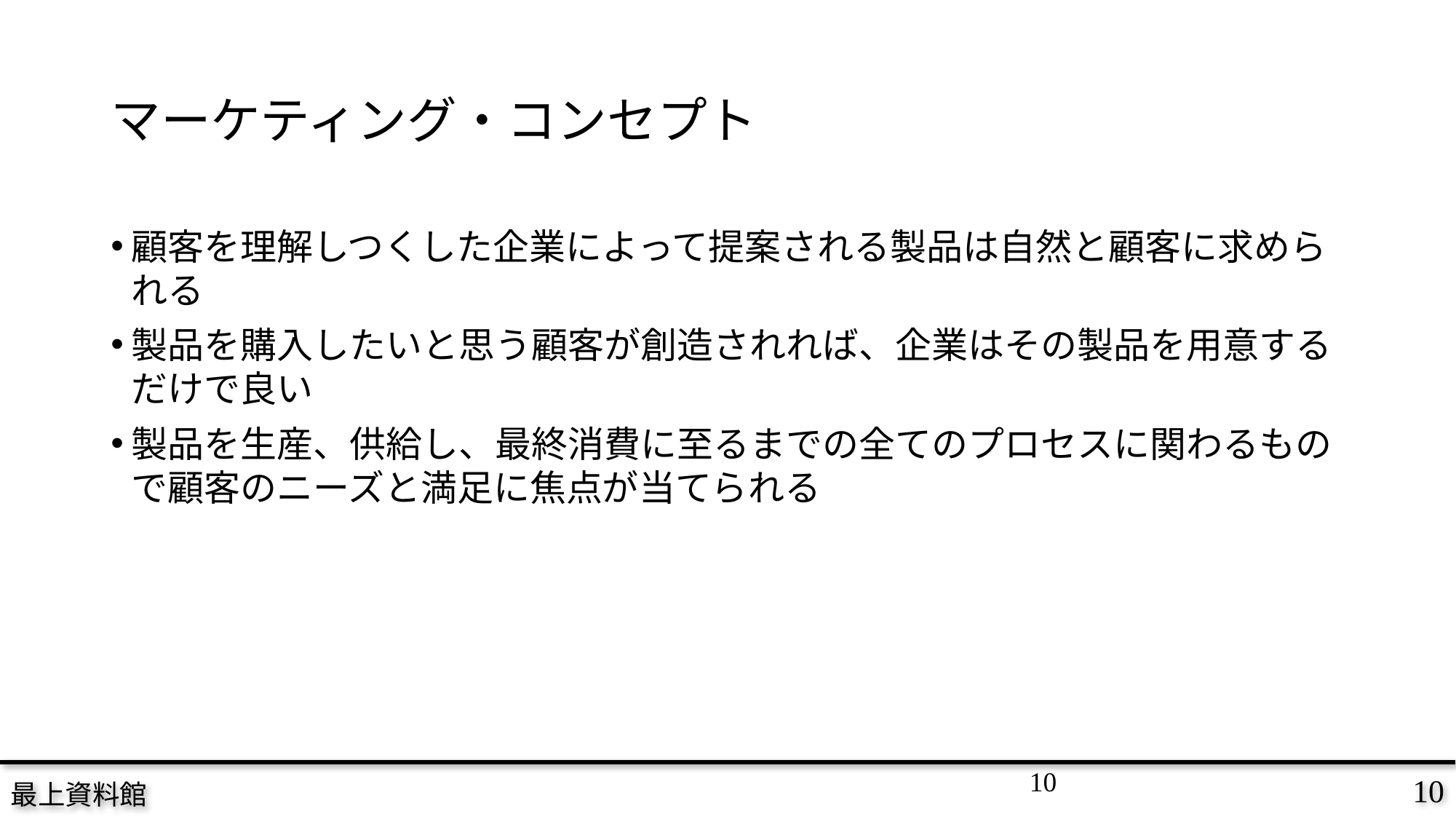

# マーケティング・コンセプト
顧客を理解しつくした企業によって提案される製品は自然と顧客に求められる
製品を購入したいと思う顧客が創造されれば、企業はその製品を用意するだけで良い
製品を生産、供給し、最終消費に至るまでの全てのプロセスに関わるもので顧客のニーズと満足に焦点が当てられる

10